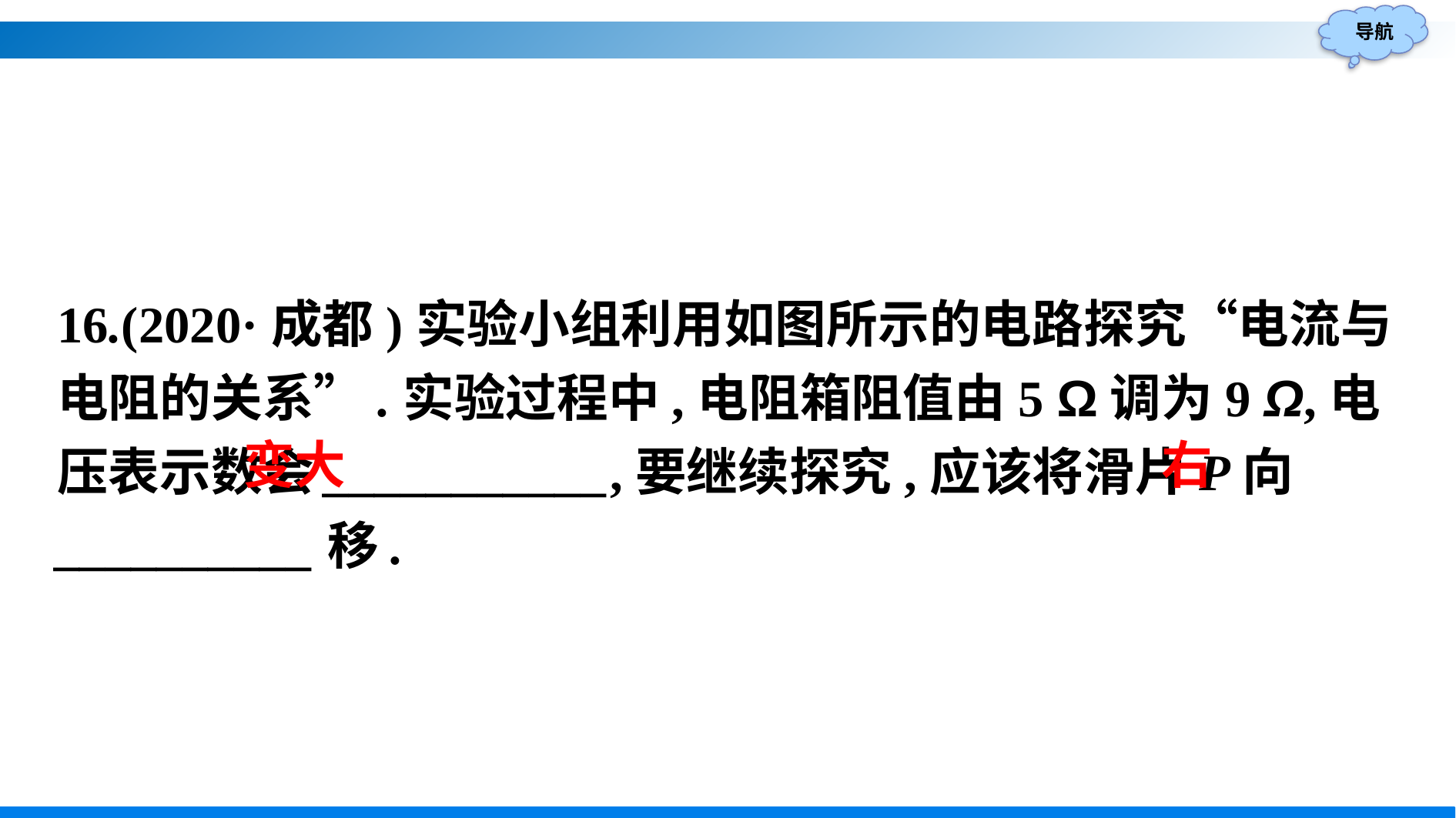

16.(2020·成都)实验小组利用如图所示的电路探究“电流与电阻的关系”.实验过程中,电阻箱阻值由5 Ω调为9 Ω,电压表示数会___________,要继续探究,应该将滑片P向__________移.
右
变大